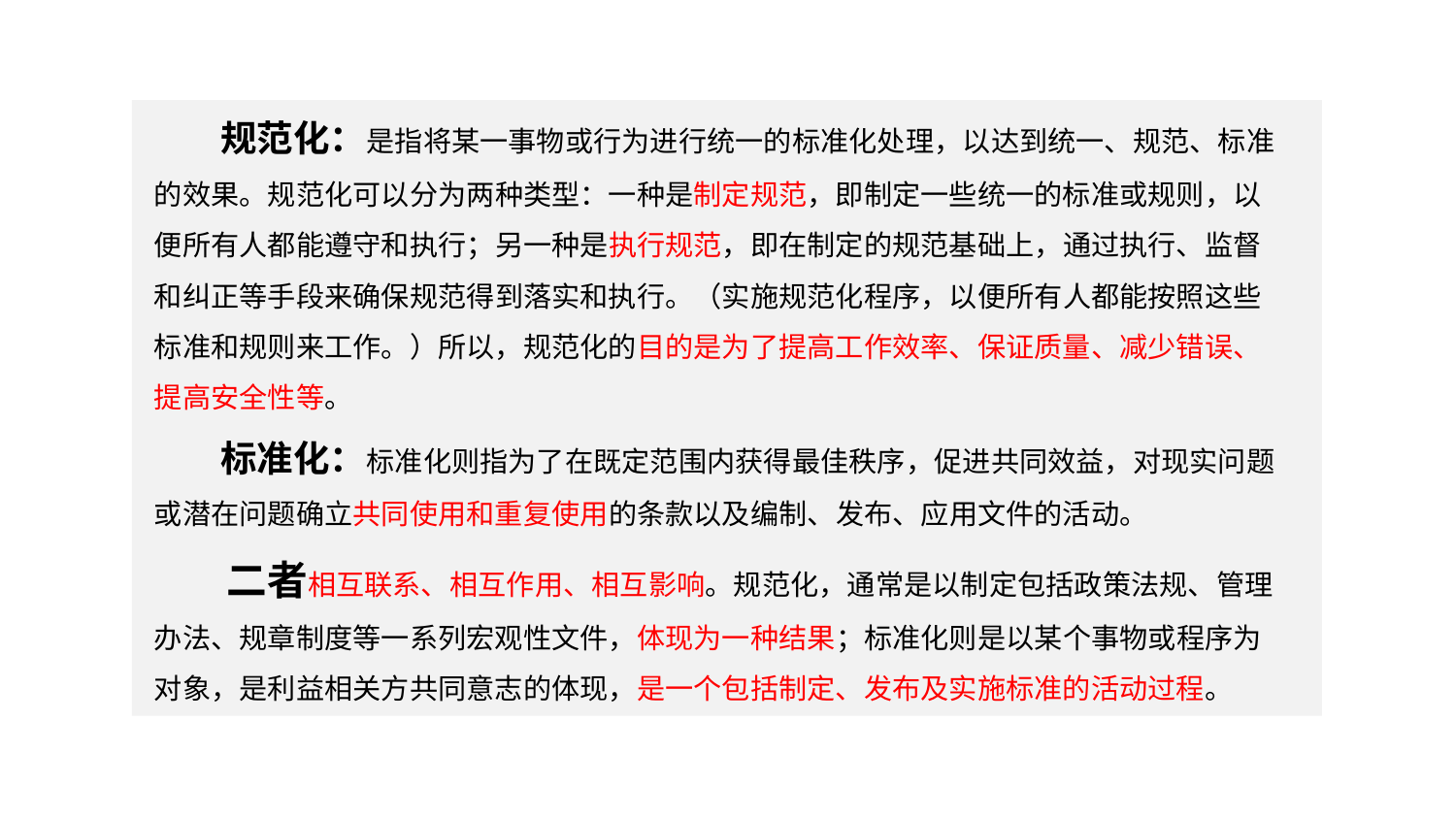

规范化：是指将某一事物或行为进行统一的标准化处理，以达到统一、规范、标准的效果。规范化可以分为两种类型：一种是制定规范，即制定一些统一的标准或规则，以便所有人都能遵守和执行；另一种是执行规范，即在制定的规范基础上，通过执行、监督和纠正等手段来确保规范得到落实和执行。（实施规范化程序，以便所有人都能按照这些标准和规则来工作。）所以，规范化的目的是为了提高工作效率、保证质量、减少错误、提高安全性等。
       标准化：标准化则指为了在既定范围内获得最佳秩序，促进共同效益，对现实问题或潜在问题确立共同使用和重复使用的条款以及编制、发布、应用文件的活动。
       二者相互联系、相互作用、相互影响。规范化，通常是以制定包括政策法规、管理办法、规章制度等一系列宏观性文件，体现为一种结果；标准化则是以某个事物或程序为对象，是利益相关方共同意志的体现，是一个包括制定、发布及实施标准的活动过程。